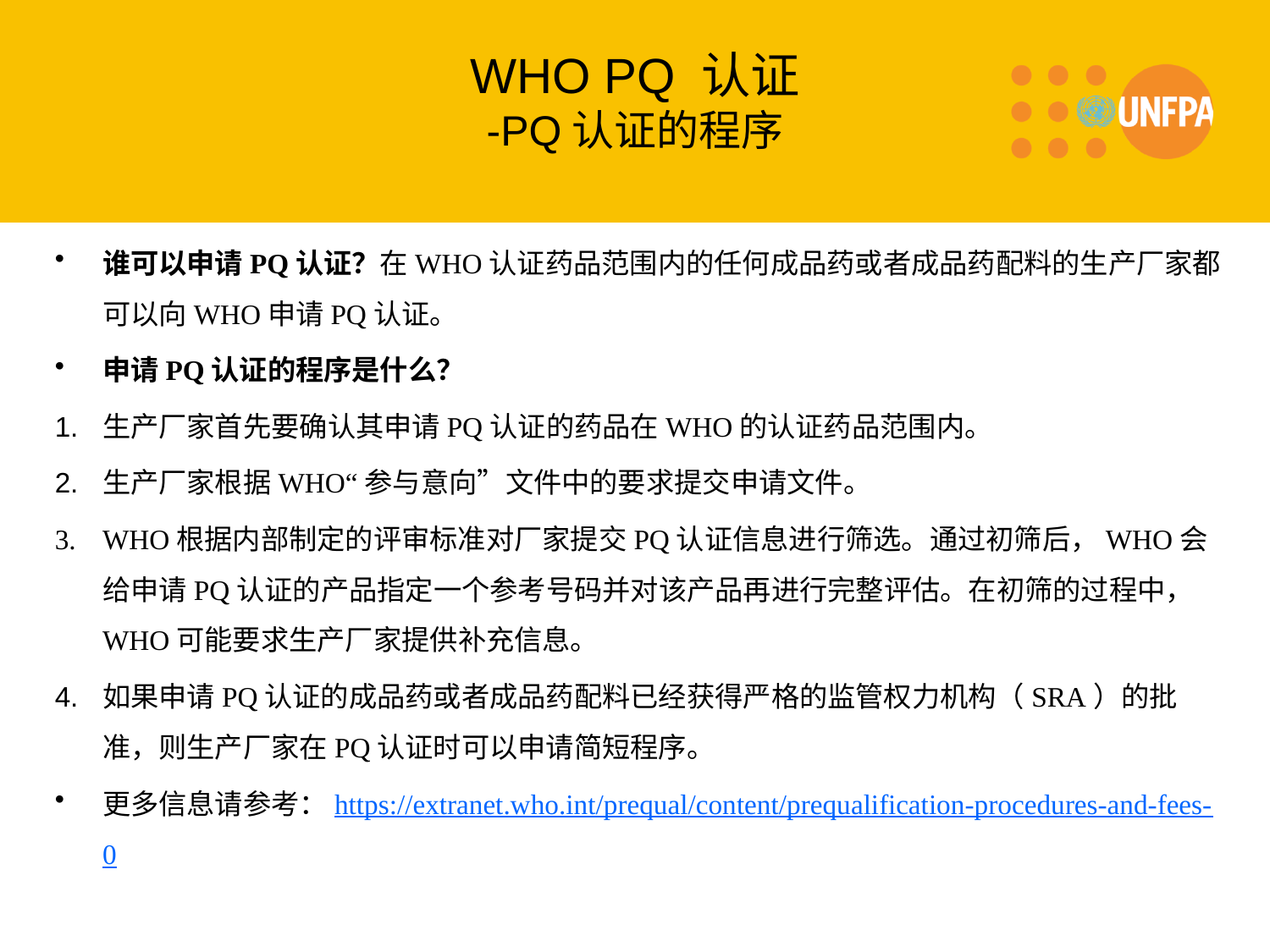

# WHO PQ 认证 -PQ认证的程序
谁可以申请PQ认证？在WHO认证药品范围内的任何成品药或者成品药配料的生产厂家都可以向WHO申请PQ认证。
申请PQ认证的程序是什么？
生产厂家首先要确认其申请PQ认证的药品在WHO的认证药品范围内。
生产厂家根据WHO“参与意向”文件中的要求提交申请文件。
WHO根据内部制定的评审标准对厂家提交PQ认证信息进行筛选。通过初筛后，WHO会给申请PQ认证的产品指定一个参考号码并对该产品再进行完整评估。在初筛的过程中，WHO可能要求生产厂家提供补充信息。
如果申请PQ认证的成品药或者成品药配料已经获得严格的监管权力机构（SRA）的批准，则生产厂家在PQ认证时可以申请简短程序。
更多信息请参考：https://extranet.who.int/prequal/content/prequalification-procedures-and-fees-0